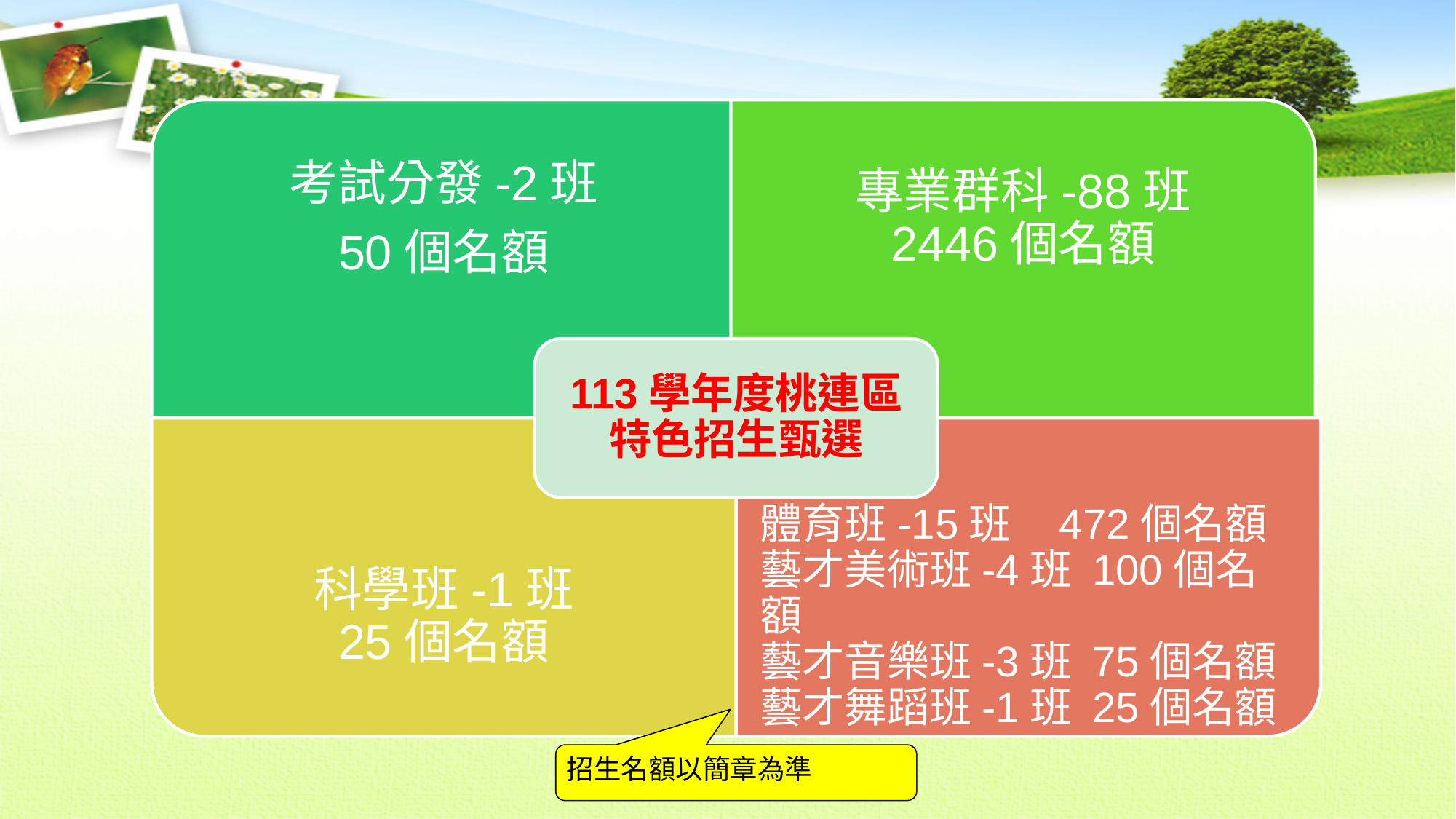

專業群科-88班
2446個名額

考試分發-2班
50個名額

113學年度桃連區特色招生甄選

科學班-1班
25個名額
體育班-15班    472個名額
藝才美術班-4班 100個名額
藝才音樂班-3班 75個名額
藝才舞蹈班-1班 25個名額
招生名額以簡章為準